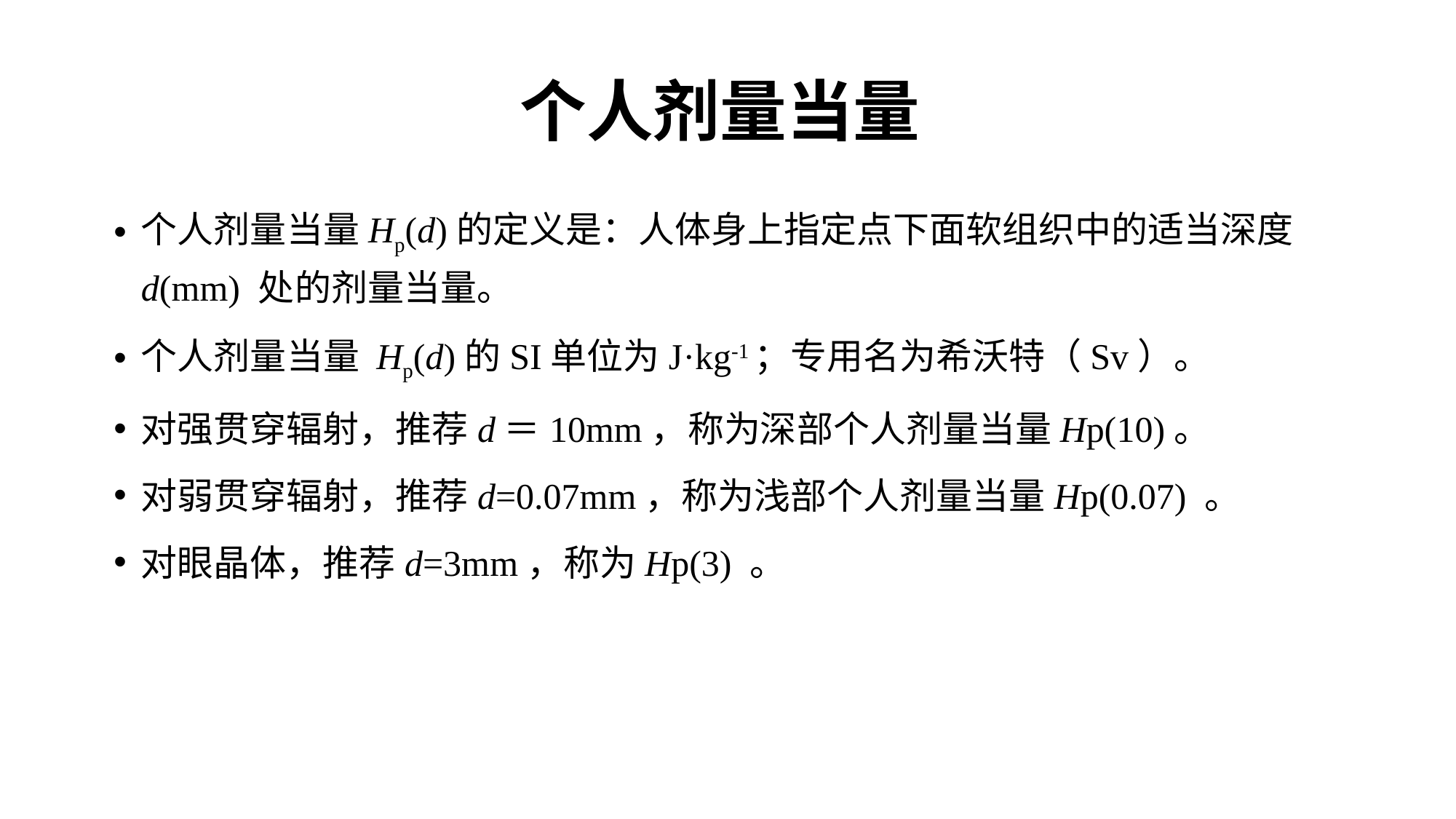

# 个人剂量当量
个人剂量当量Hp(d)的定义是：人体身上指定点下面软组织中的适当深度d(mm) 处的剂量当量。
个人剂量当量 Hp(d)的SI单位为J·kg-1；专用名为希沃特（Sv）。
对强贯穿辐射，推荐d＝10mm，称为深部个人剂量当量Hp(10)。
对弱贯穿辐射，推荐d=0.07mm，称为浅部个人剂量当量Hp(0.07) 。
对眼晶体，推荐d=3mm，称为Hp(3) 。